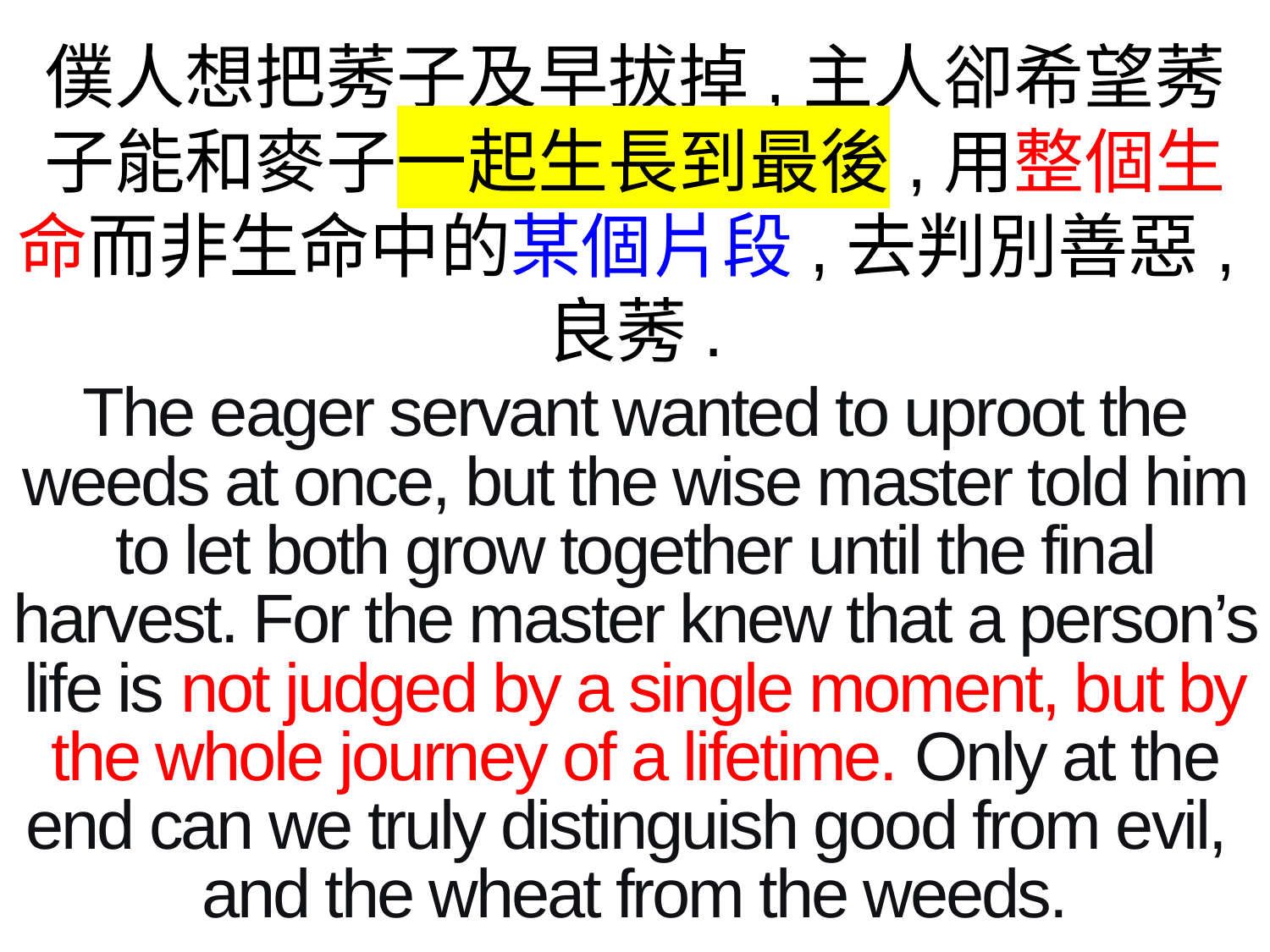

僕人想把莠子及早拔掉,主人卻希望莠子能和麥子一起生長到最後,用整個生命而非生命中的某個片段,去判別善惡,良莠.
The eager servant wanted to uproot the weeds at once, but the wise master told him to let both grow together until the final harvest. For the master knew that a person’s life is not judged by a single moment, but by the whole journey of a lifetime. Only at the end can we truly distinguish good from evil,
and the wheat from the weeds.